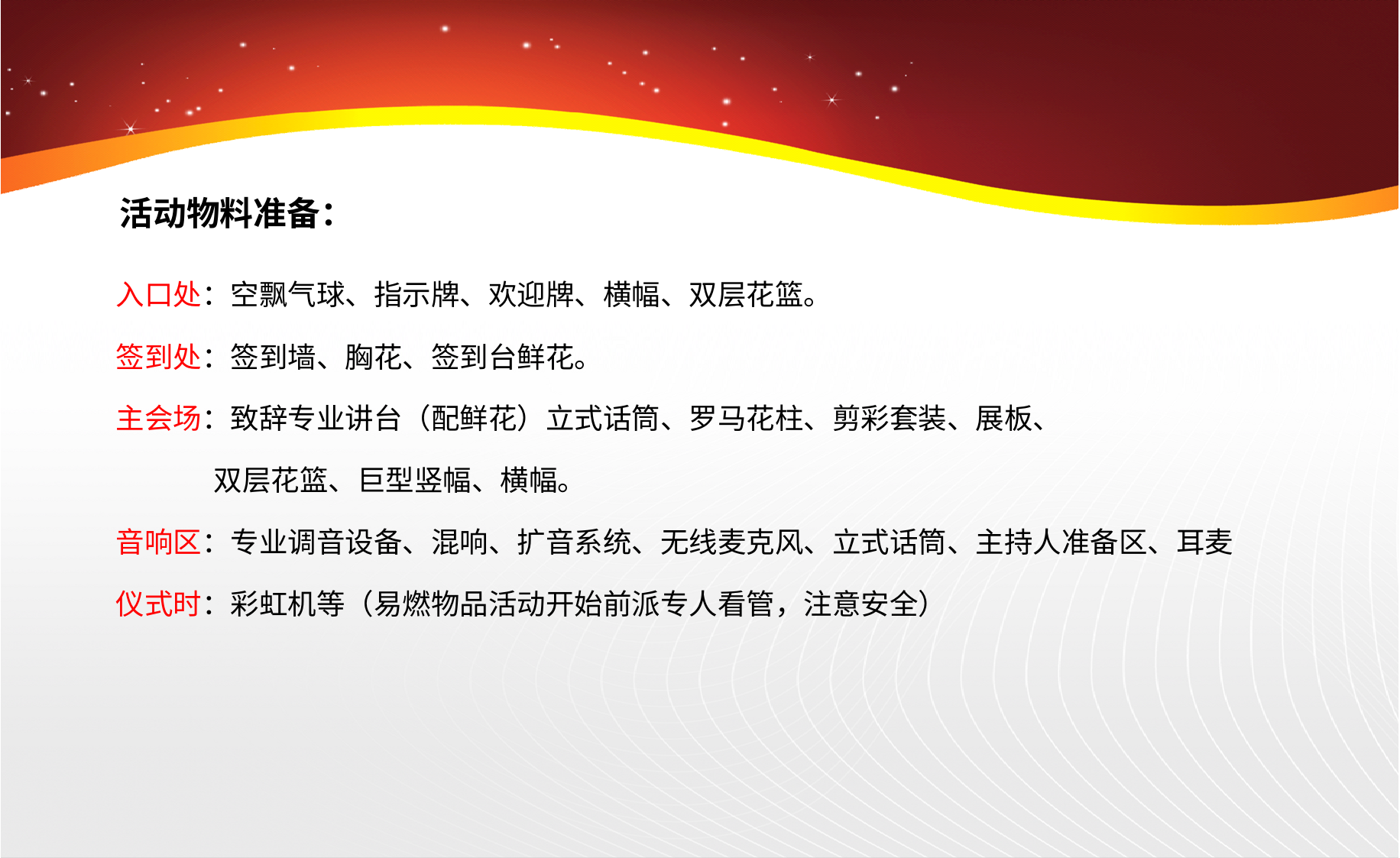

活动物料准备：
入口处：空飘气球、指示牌、欢迎牌、横幅、双层花篮。
签到处：签到墙、胸花、签到台鲜花。
主会场：致辞专业讲台（配鲜花）立式话筒、罗马花柱、剪彩套装、展板、
              双层花篮、巨型竖幅、横幅。
音响区：专业调音设备、混响、扩音系统、无线麦克风、立式话筒、主持人准备区、耳麦
仪式时：彩虹机等（易燃物品活动开始前派专人看管，注意安全）